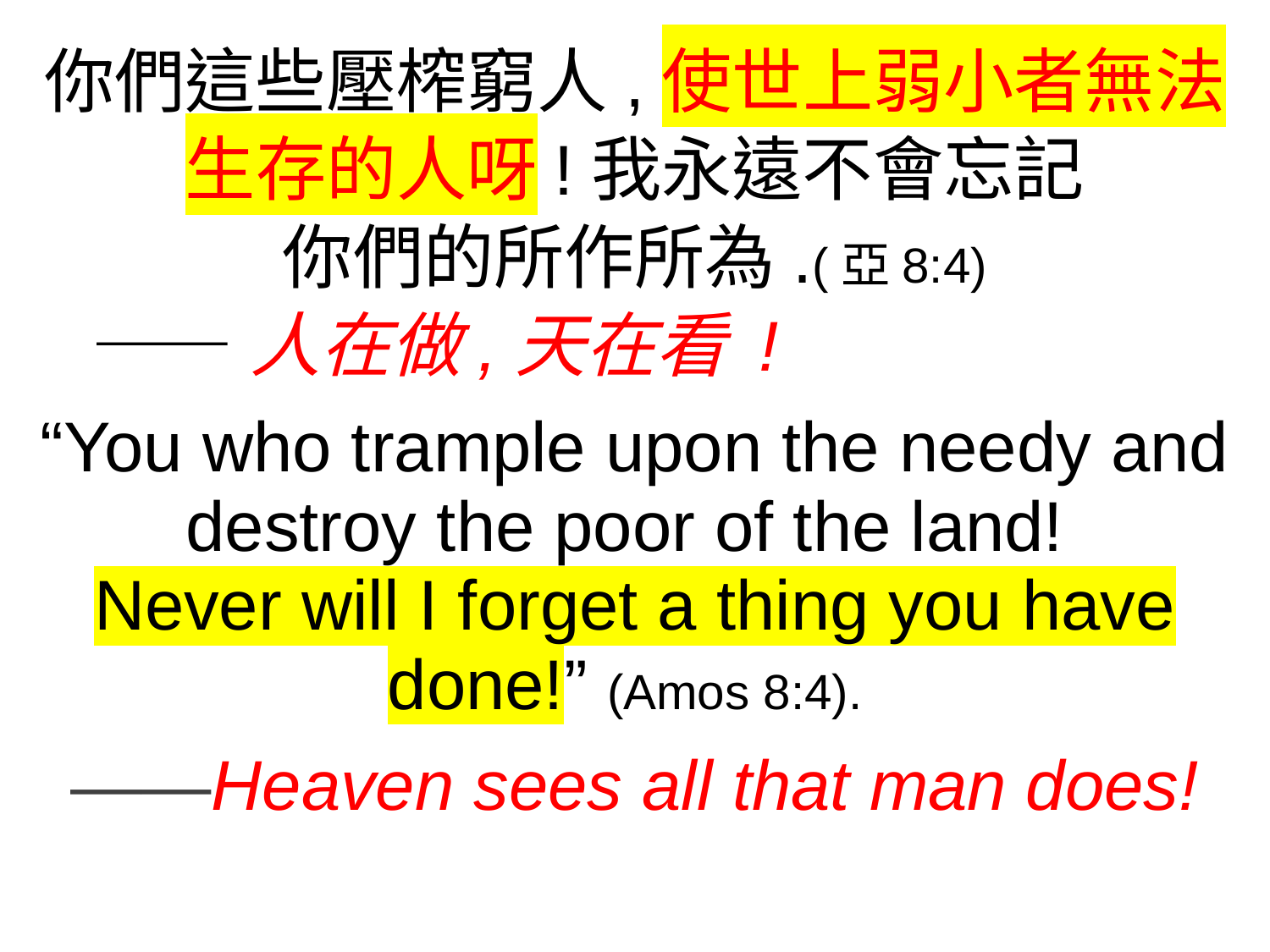

你們這些壓榨窮人,使世上弱小者無法生存的人呀!我永遠不會忘記
你們的所作所為.(亞8:4)
     ——人在做,天在看 !
“You who trample upon the needy and destroy the poor of the land!
Never will I forget a thing you have done!” (Amos 8:4).
——Heaven sees all that man does!